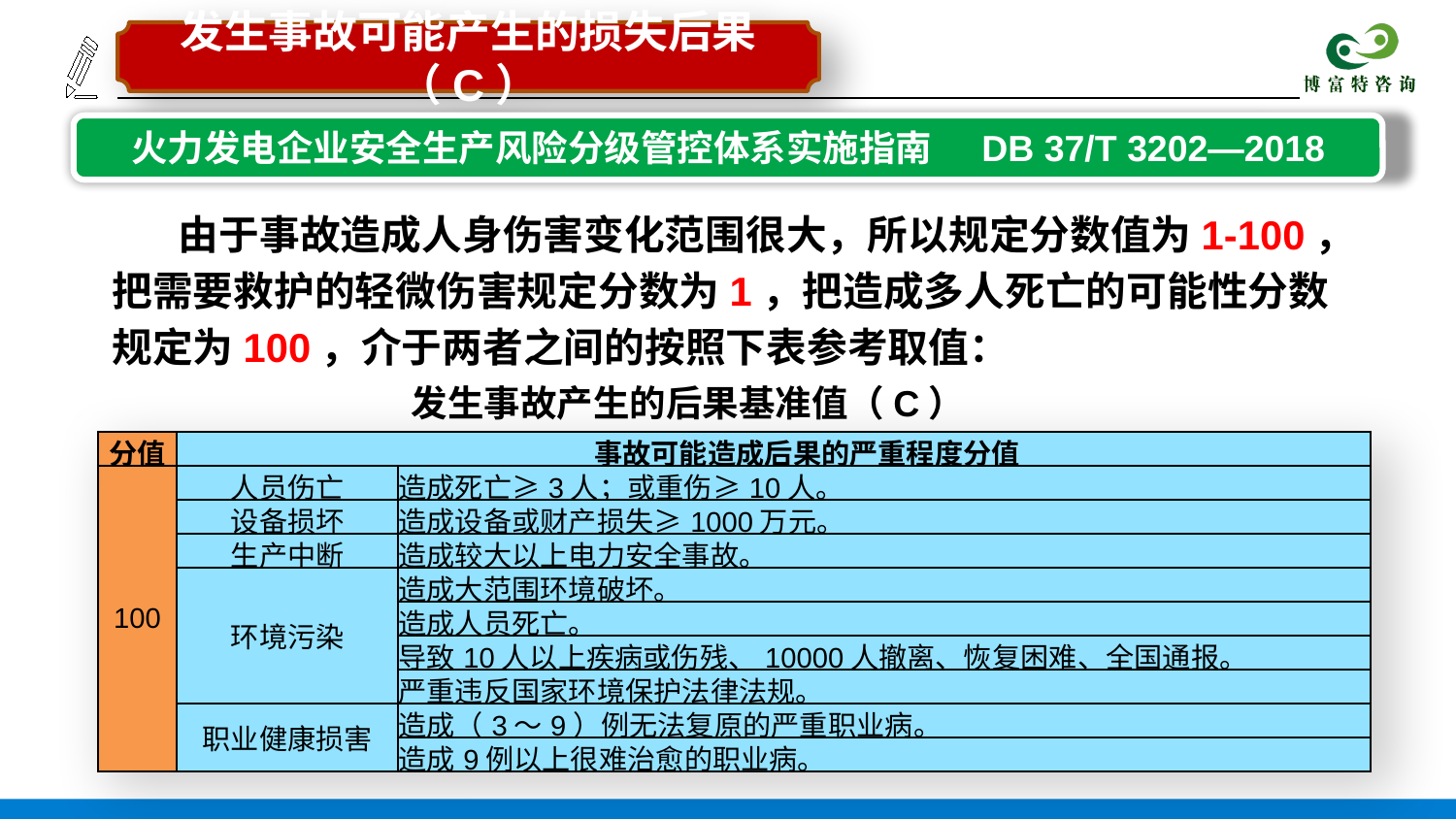

发生事故可能产生的损失后果（C）

火力发电企业安全生产风险分级管控体系实施指南     DB 37/T 3202—2018
       由于事故造成人身伤害变化范围很大，所以规定分数值为1-100，把需要救护的轻微伤害规定分数为1，把造成多人死亡的可能性分数规定为100，介于两者之间的按照下表参考取值：
发生事故产生的后果基准值（C）
| 分值 | 事故可能造成后果的严重程度分值 |  |
| --- | --- | --- |
| 100 | 人员伤亡 | 造成死亡≥3人；或重伤≥10人。 |
|  | 设备损坏 | 造成设备或财产损失≥1000万元。 |
|  | 生产中断 | 造成较大以上电力安全事故。 |
|  | 环境污染 | 造成大范围环境破坏。 |
|  |  | 造成人员死亡。 |
|  |  | 导致10人以上疾病或伤残、10000人撤离、恢复困难、全国通报。 |
|  |  | 严重违反国家环境保护法律法规。 |
|  | 职业健康损害 | 造成（3～9）例无法复原的严重职业病。 |
|  |  | 造成9例以上很难治愈的职业病。 |